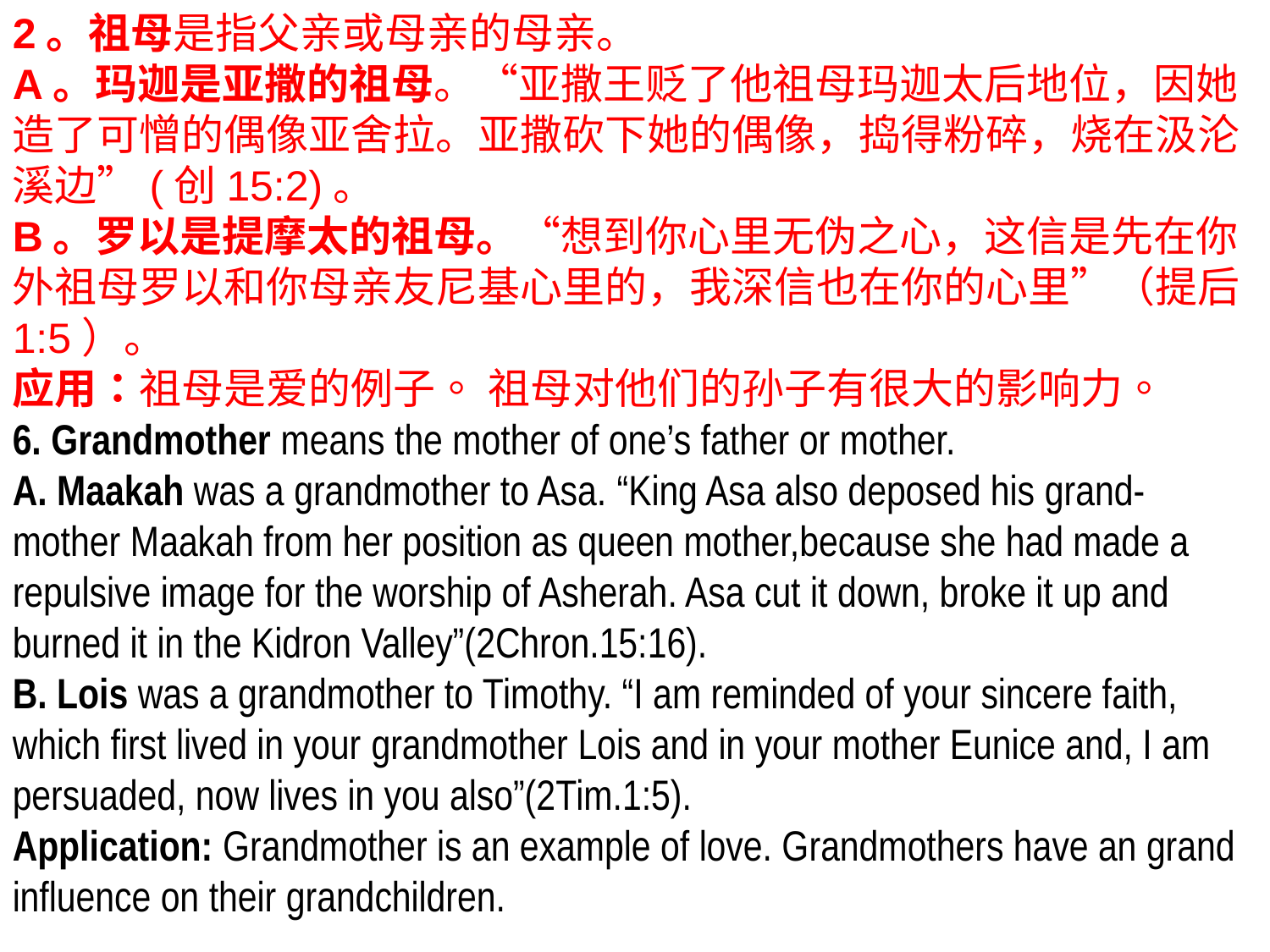

2。祖母是指父亲或母亲的母亲。
A。玛迦是亚撒的祖母。“亚撒王贬了他祖母玛迦太后地位，因她造了可憎的偶像亚舍拉。亚撒砍下她的偶像，捣得粉碎，烧在汲沦溪边”(创15:2)。
B。罗以是提摩太的祖母。“想到你心里无伪之心，这信是先在你外祖母罗以和你母亲友尼基心里的，我深信也在你的心里”（提后1:5）。
应用：祖母是爱的例子。 祖母对他们的孙子有很大的影响力。
6. Grandmother means the mother of one’s father or mother.
A. Maakah was a grandmother to Asa. “King Asa also deposed his grand-mother Maakah from her position as queen mother,because she had made a repulsive image for the worship of Asherah. Asa cut it down, broke it up and burned it in the Kidron Valley”(2Chron.15:16).
B. Lois was a grandmother to Timothy. “I am reminded of your sincere faith, which first lived in your grandmother Lois and in your mother Eunice and, I am persuaded, now lives in you also”(2Tim.1:5).
Application: Grandmother is an example of love. Grandmothers have an grand influence on their grandchildren.